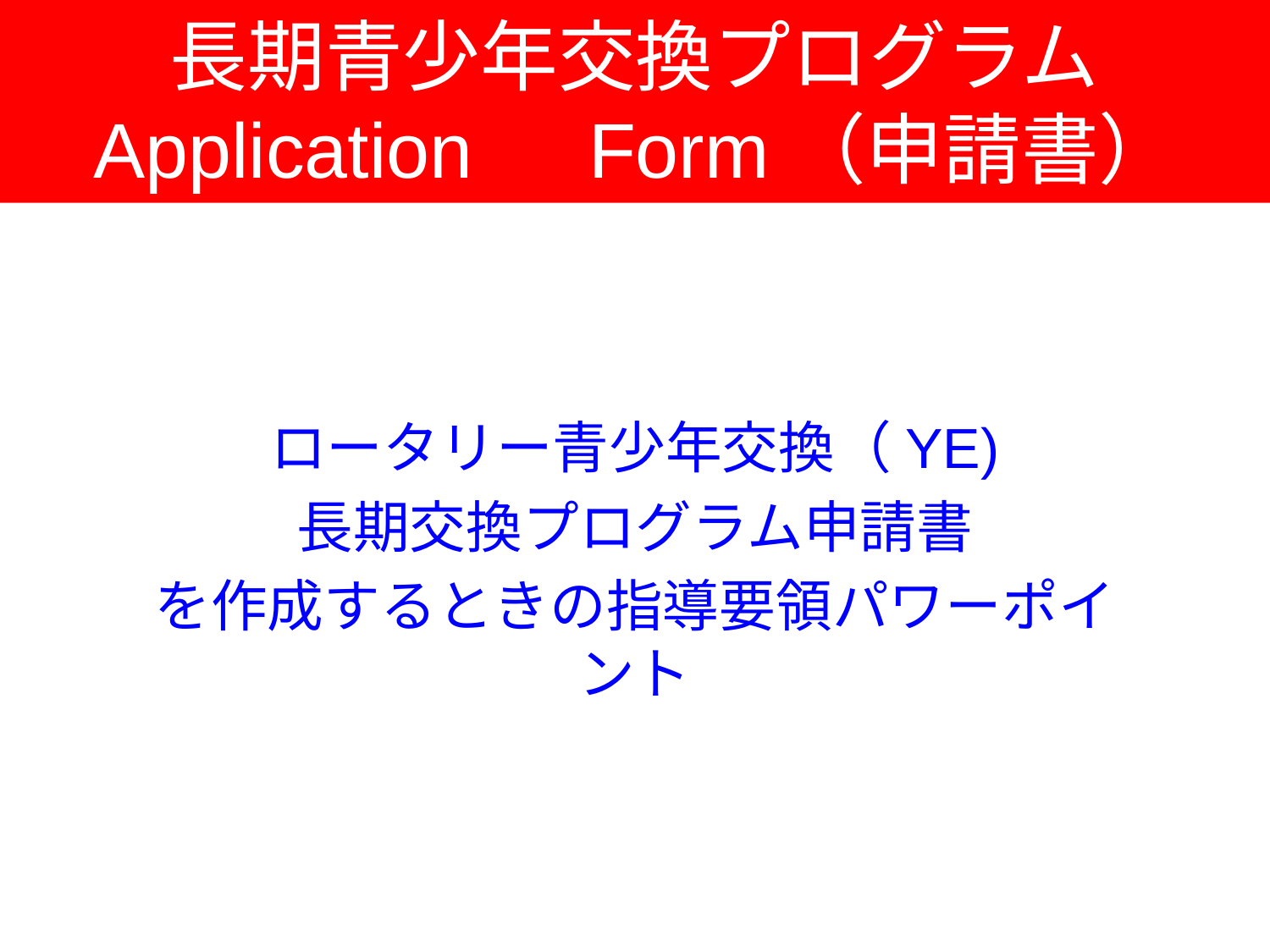

# 長期青少年交換プログラム Application　Form（申請書）
ロータリー青少年交換（YE)
長期交換プログラム申請書
を作成するときの指導要領パワーポイント